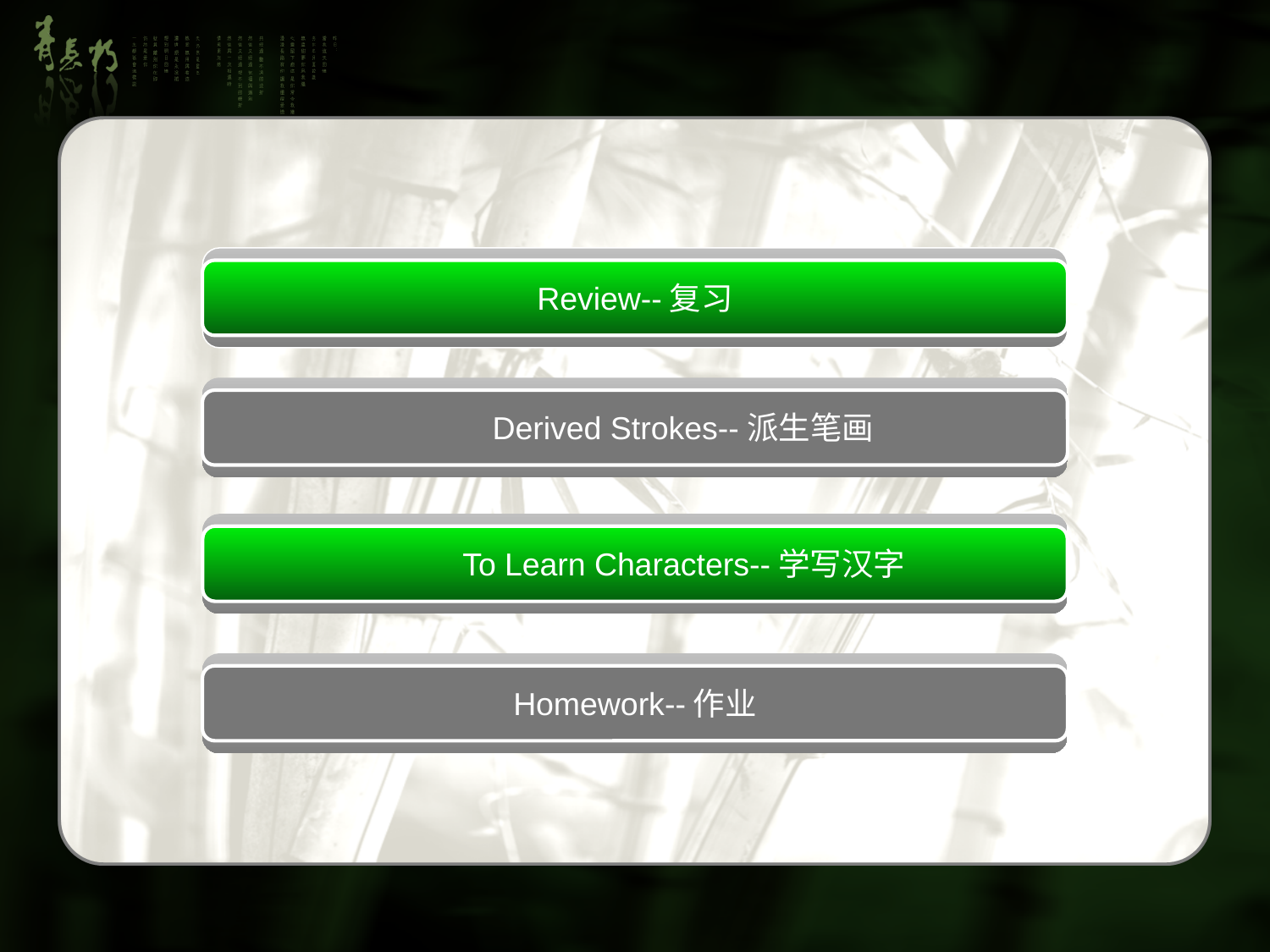

Review--复习

Derived Strokes--派生笔画

To Learn Characters--学写汉字

Homework--作业